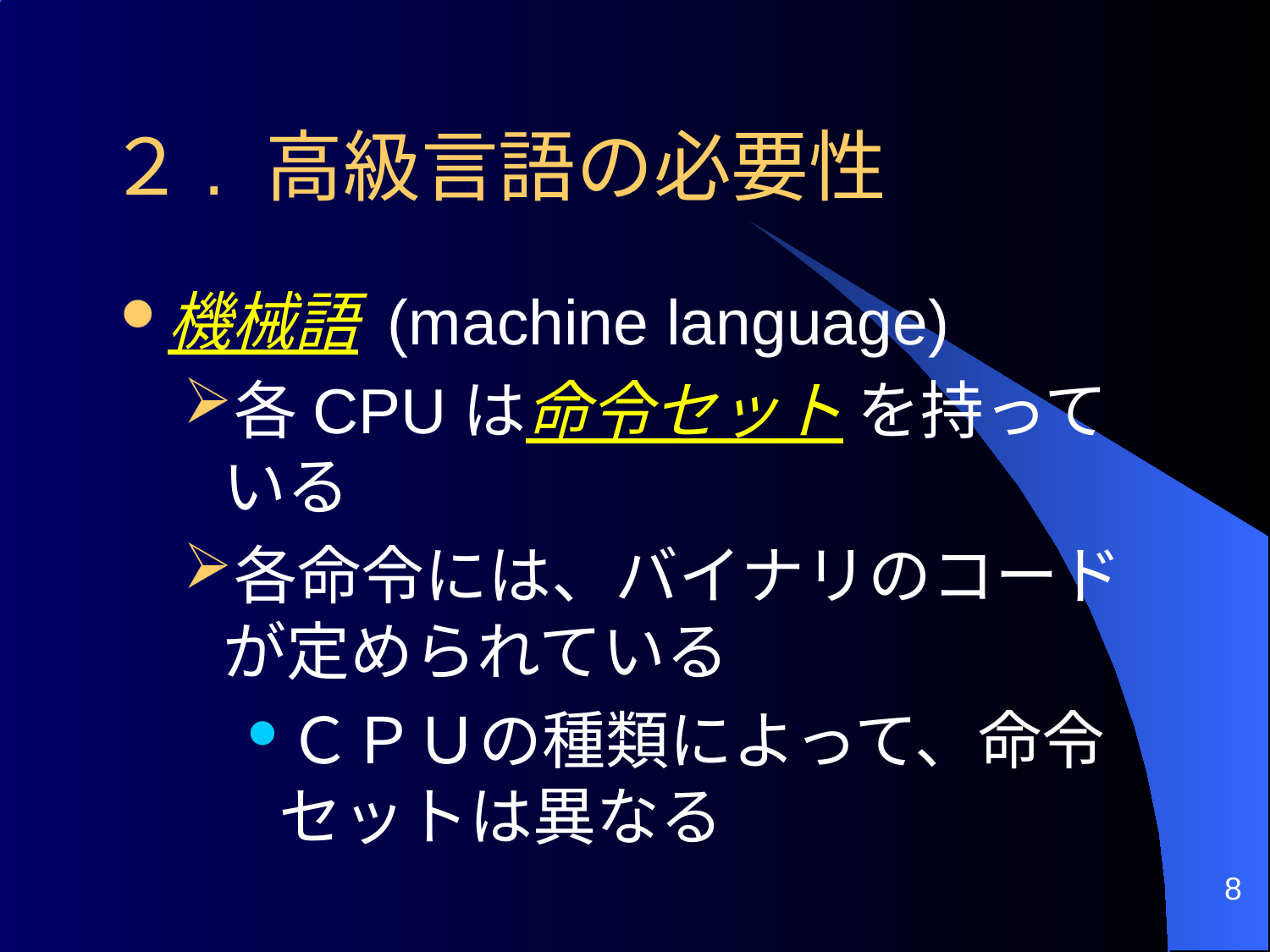

２. 高級言語の必要性
機械語 (machine language)
各CPUは命令セット を持っている
各命令には、バイナリのコードが定められている
ＣＰＵの種類によって、命令セットは異なる
8